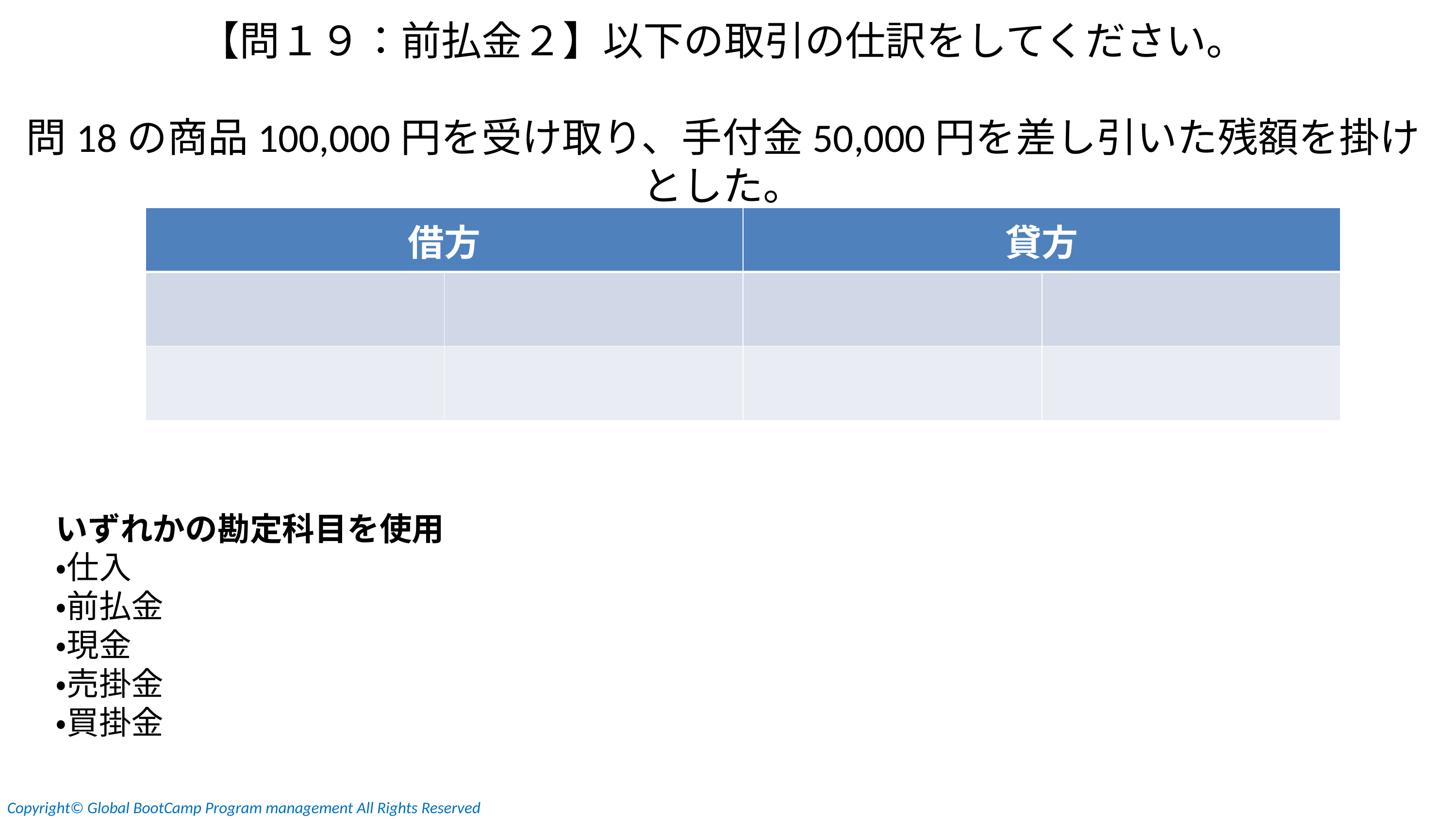

【問１９：前払金２】以下の取引の仕訳をしてください。

問18の商品100,000円を受け取り、手付金50,000円を差し引いた残額を掛けとした。
| 借方 |  | 貸方 |  |
| --- | --- | --- | --- |
|  |  |  |  |
|  |  |  |  |
いずれかの勘定科目を使用
・仕入
・前払金
・現金
・売掛金
・買掛金